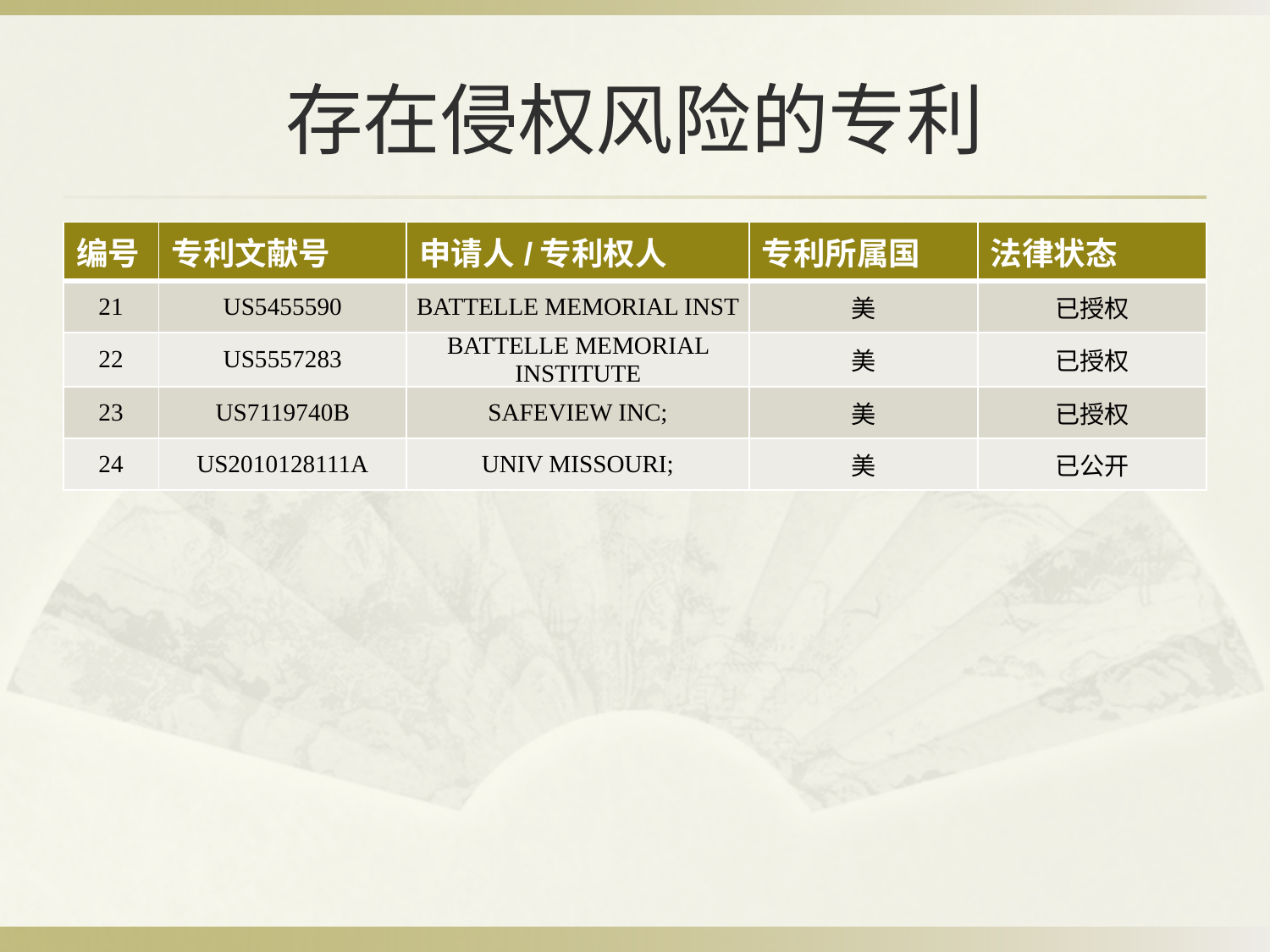

# 存在侵权风险的专利
| 编号 | 专利文献号 | 申请人/专利权人 | 专利所属国 | 法律状态 |
| --- | --- | --- | --- | --- |
| 21 | US5455590 | BATTELLE MEMORIAL INST | 美 | 已授权 |
| 22 | US5557283 | BATTELLE MEMORIAL INSTITUTE | 美 | 已授权 |
| 23 | US7119740B | SAFEVIEW INC; | 美 | 已授权 |
| 24 | US2010128111A | UNIV MISSOURI; | 美 | 已公开 |